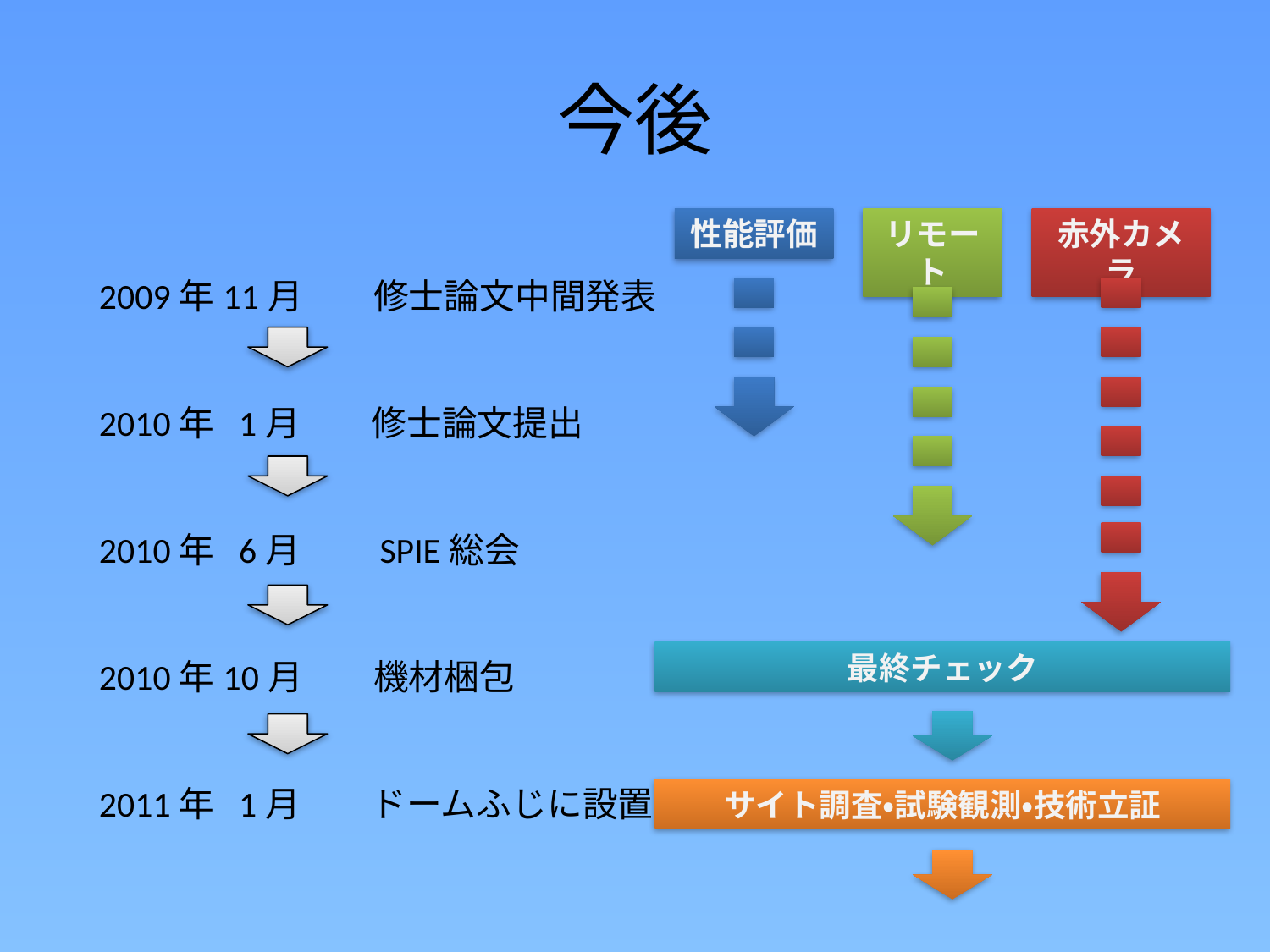

# 今後
性能評価
リモート
赤外カメラ
2009年11月　　修士論文中間発表

2010年  1月　　修士論文提出

2010年  6月　　SPIE総会

2010年10月　　機材梱包

2011年  1月　　ドームふじに設置

最終チェック

サイト調査・試験観測・技術立証